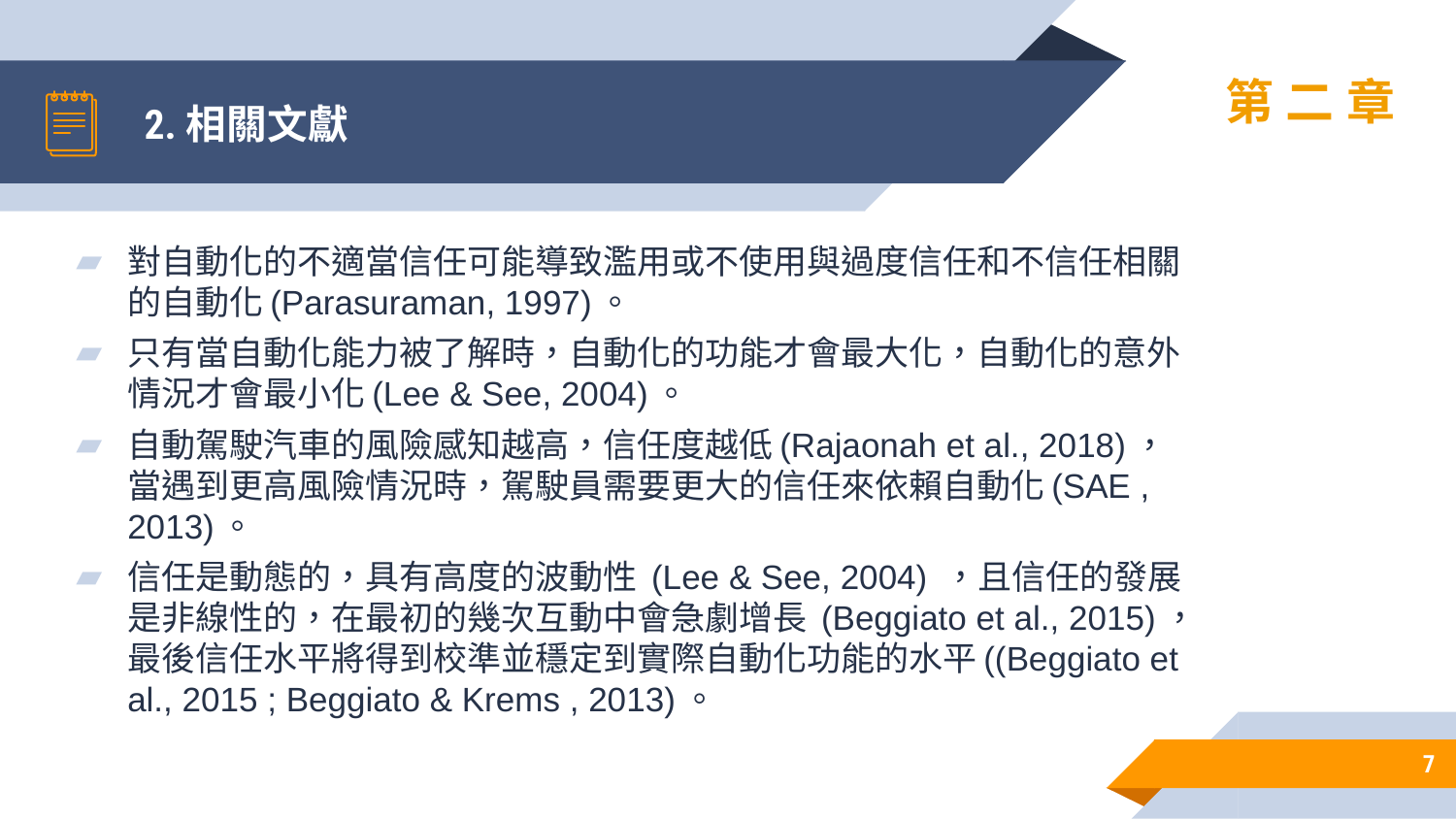

# 2.相關文獻
第二章

對自動化的不適當信任可能導致濫用或不使用與過度信任和不信任相關的自動化(Parasuraman, 1997)。
只有當自動化能力被了解時，自動化的功能才會最大化，自動化的意外情況才會最小化(Lee & See, 2004)。
自動駕駛汽車的風險感知越高，信任度越低(Rajaonah et al., 2018)，當遇到更高風險情況時，駕駛員需要更大的信任來依賴自動化(SAE , 2013)。
信任是動態的，具有高度的波動性 (Lee & See, 2004) ，且信任的發展是非線性的，在最初的幾次互動中會急劇增長 (Beggiato et al., 2015)，最後信任水平將得到校準並穩定到實際自動化功能的水平((Beggiato et al., 2015 ; Beggiato & Krems , 2013)。

7